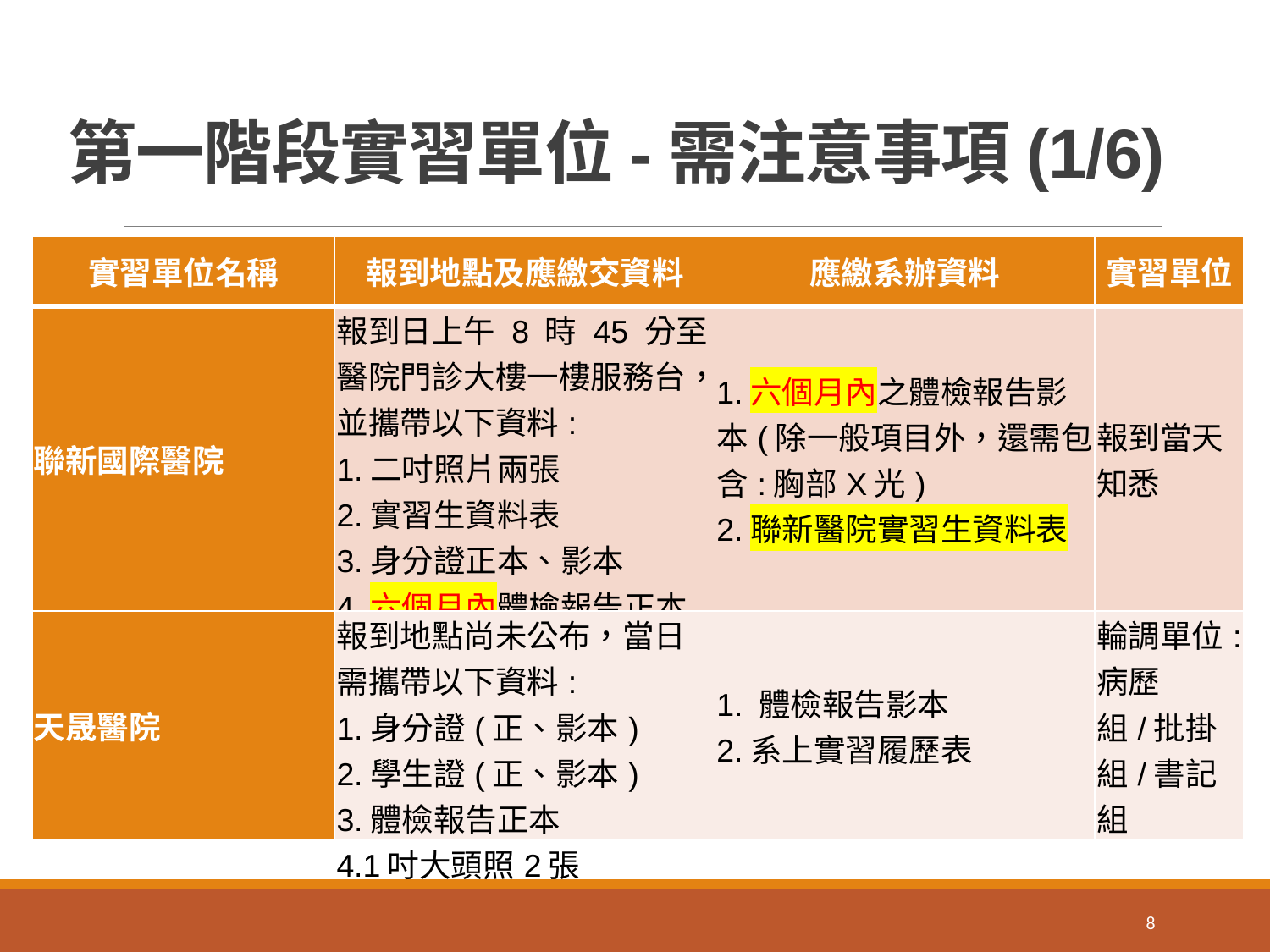

# 第一階段實習單位-需注意事項(1/6)

| 實習單位名稱 | 報到地點及應繳交資料 | 應繳系辦資料 | 實習單位 |
| --- | --- | --- | --- |
| 聯新國際醫院 | 報到日上午 8 時 45 分至醫院門診大樓一樓服務台，並攜帶以下資料: 1.二吋照片兩張 2.實習生資料表 3.身分證正本、影本 4.六個月內體檢報告正本 5.保險卡正本 | 1.六個月內之體檢報告影本(除一般項目外，還需包含:胸部X光) 2.聯新醫院實習生資料表 | 報到當天知悉 |
| 天晟醫院 | 報到地點尚未公布，當日需攜帶以下資料: 1.身分證(正、影本) 2.學生證(正、影本) 3.體檢報告正本 4.1吋大頭照2張 | 1. 體檢報告影本 2.系上實習履歷表 | 輪調單位: 病歷組/批掛組/書記組 |
8